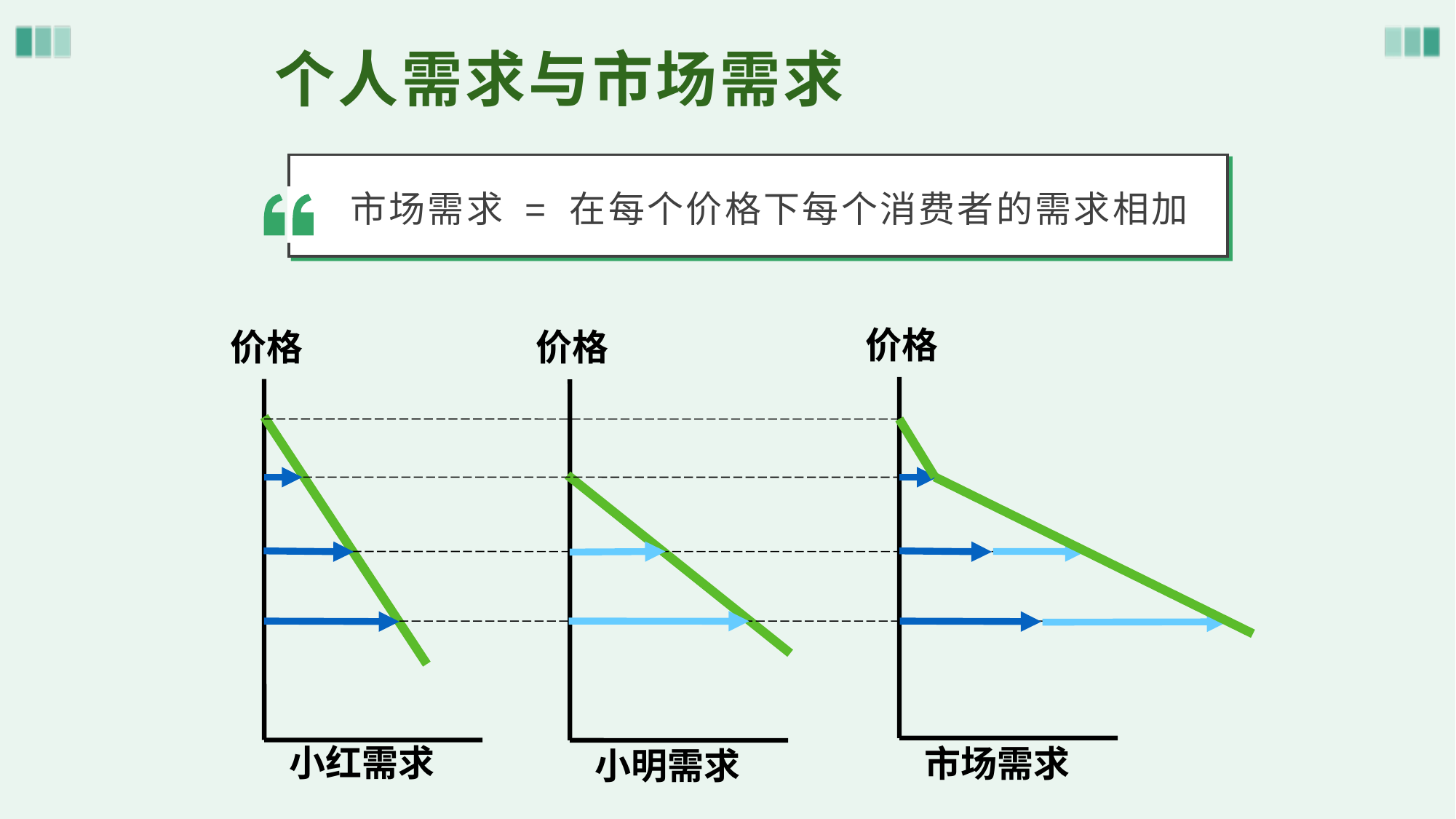

# 个人需求与市场需求

市场需求 = 在每个价格下每个消费者的需求相加
价格

市场需求
价格

小红需求

价格

小明需求

31